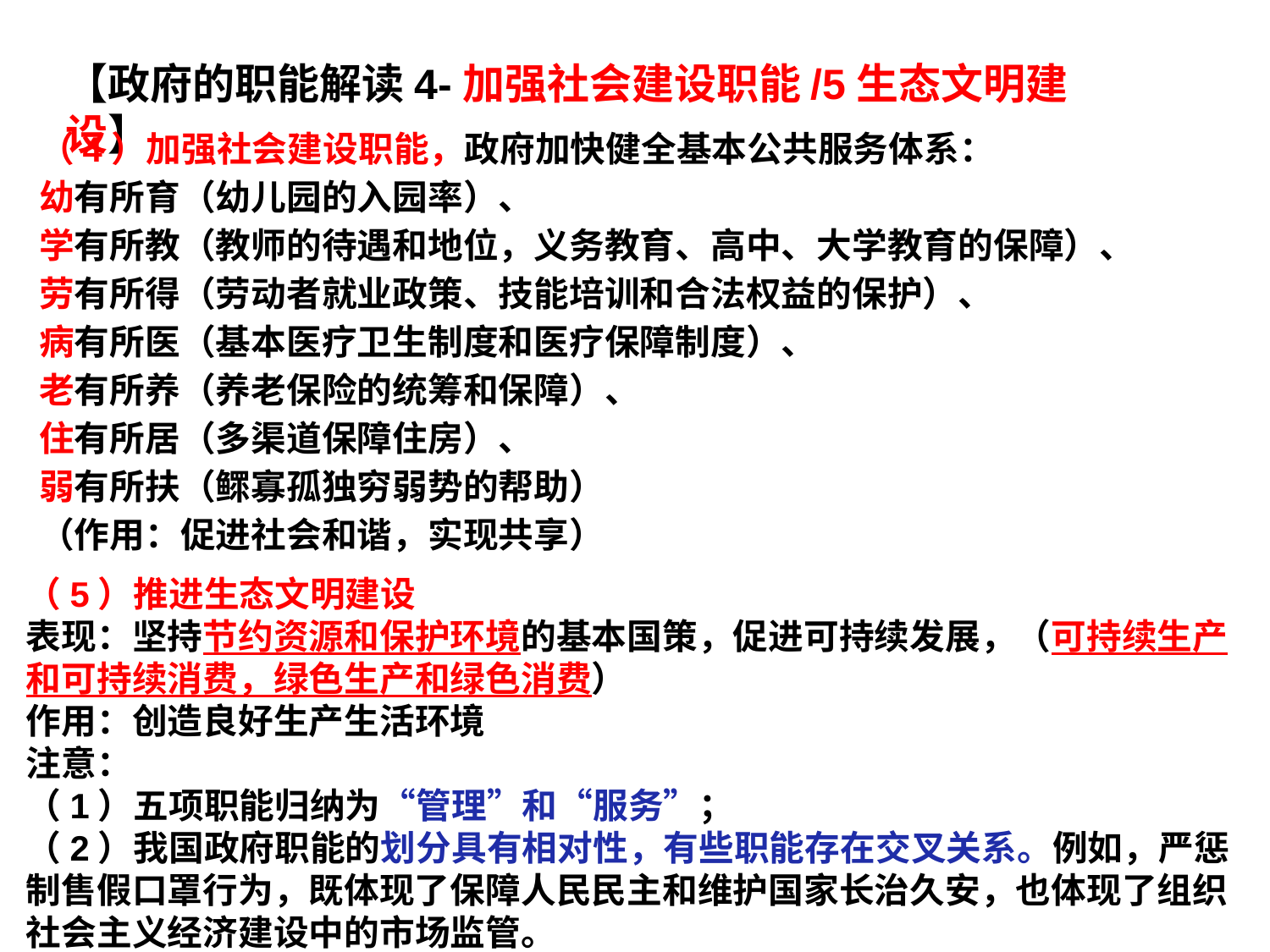

【政府的职能解读4-加强社会建设职能/5生态文明建设】
（4）加强社会建设职能，政府加快健全基本公共服务体系：
幼有所育（幼儿园的入园率）、
学有所教（教师的待遇和地位，义务教育、高中、大学教育的保障）、
劳有所得（劳动者就业政策、技能培训和合法权益的保护）、
病有所医（基本医疗卫生制度和医疗保障制度）、
老有所养（养老保险的统筹和保障）、
住有所居（多渠道保障住房）、
弱有所扶（鳏寡孤独穷弱势的帮助）
（作用：促进社会和谐，实现共享）
（5）推进生态文明建设
表现：坚持节约资源和保护环境的基本国策，促进可持续发展，（可持续生产和可持续消费，绿色生产和绿色消费）
作用：创造良好生产生活环境
注意：
（1）五项职能归纳为“管理”和“服务”；
（2）我国政府职能的划分具有相对性，有些职能存在交叉关系。例如，严惩制售假口罩行为，既体现了保障人民民主和维护国家长治久安，也体现了组织社会主义经济建设中的市场监管。